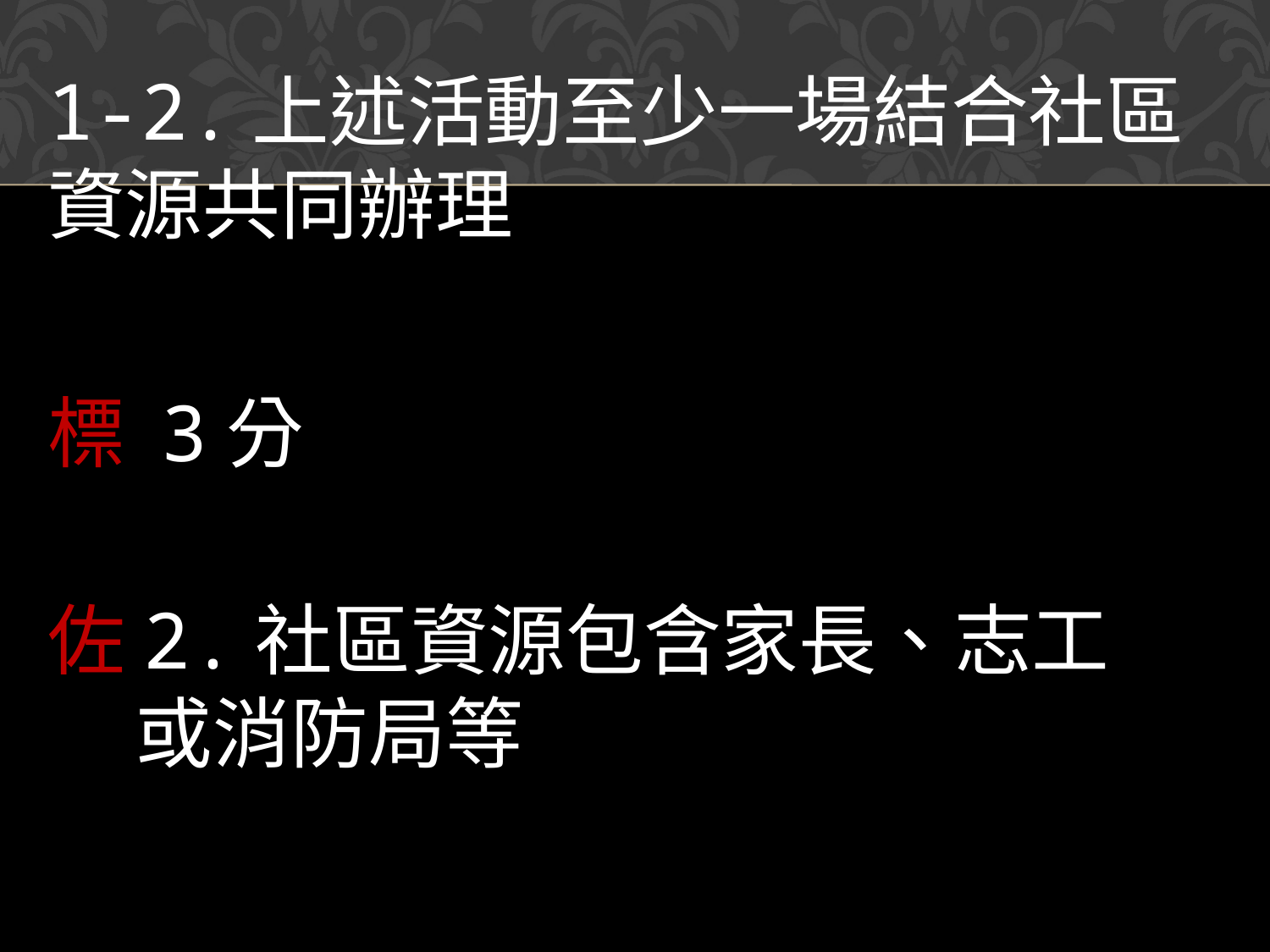

1-2.上述活動至少一場結合社區資源共同辦理

標 3分

佐2.社區資源包含家長、志工
    或消防局等